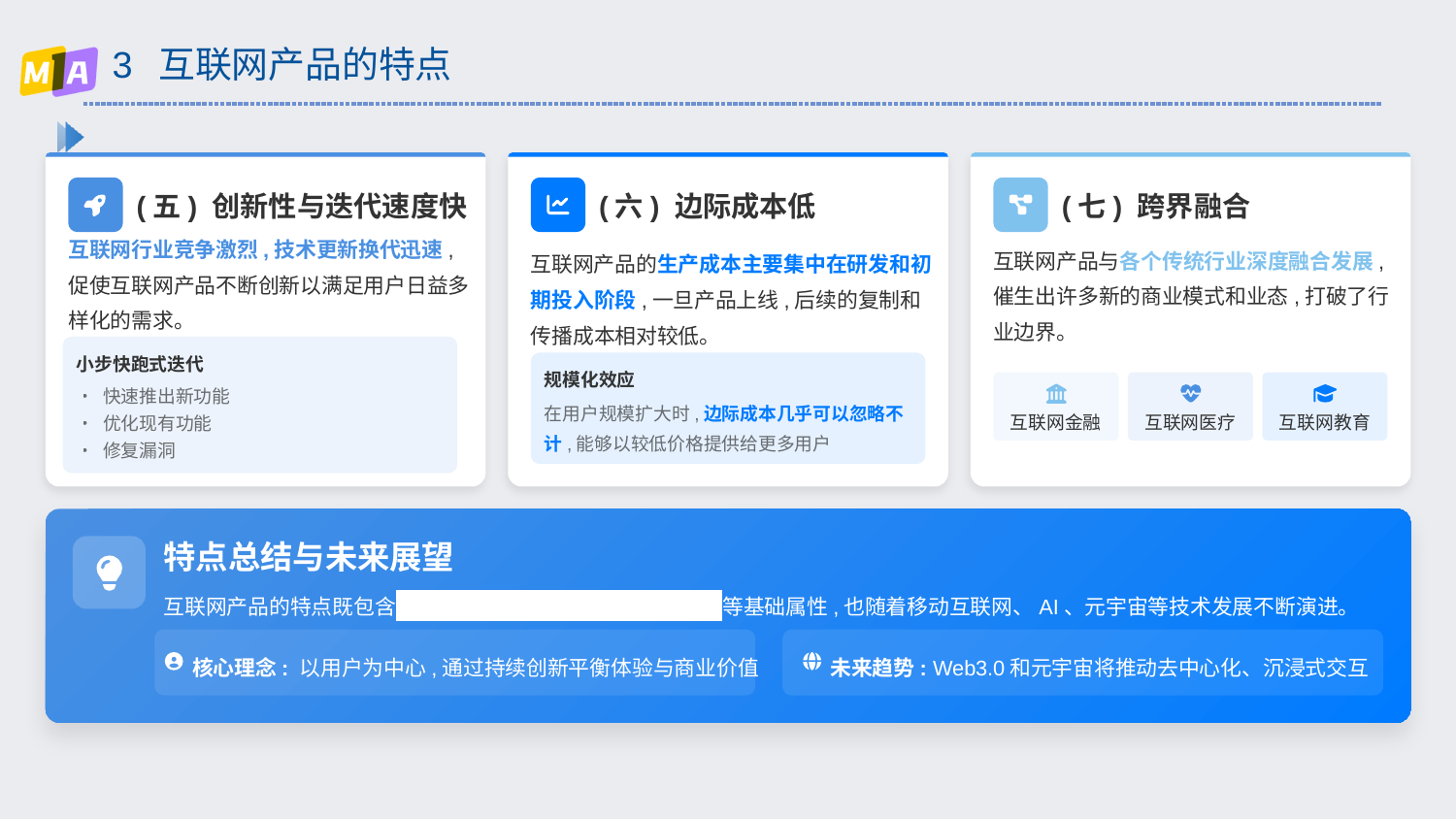

# 3  互联网产品的特点

(五) 创新性与迭代速度快
(六) 边际成本低
(七) 跨界融合

互联网行业竞争激烈,技术更新换代迅速,促使互联网产品不断创新以满足用户日益多样化的需求。
互联网产品的生产成本主要集中在研发和初期投入阶段,一旦产品上线,后续的复制和传播成本相对较低。
互联网产品与各个传统行业深度融合发展,催生出许多新的商业模式和业态,打破了行业边界。

小步快跑式迭代

规模化效应

• 快速推出新功能

在用户规模扩大时,边际成本几乎可以忽略不计,能够以较低价格提供给更多用户
互联网金融
互联网医疗
互联网教育
• 优化现有功能
• 修复漏洞

特点总结与未来展望

互联网产品的特点既包含 技术驱动、数据闭环、低边际成本 等基础属性,也随着移动互联网、AI、元宇宙等技术发展不断演进。

核心理念: 以用户为中心,通过持续创新平衡体验与商业价值
未来趋势: Web3.0和元宇宙将推动去中心化、沉浸式交互